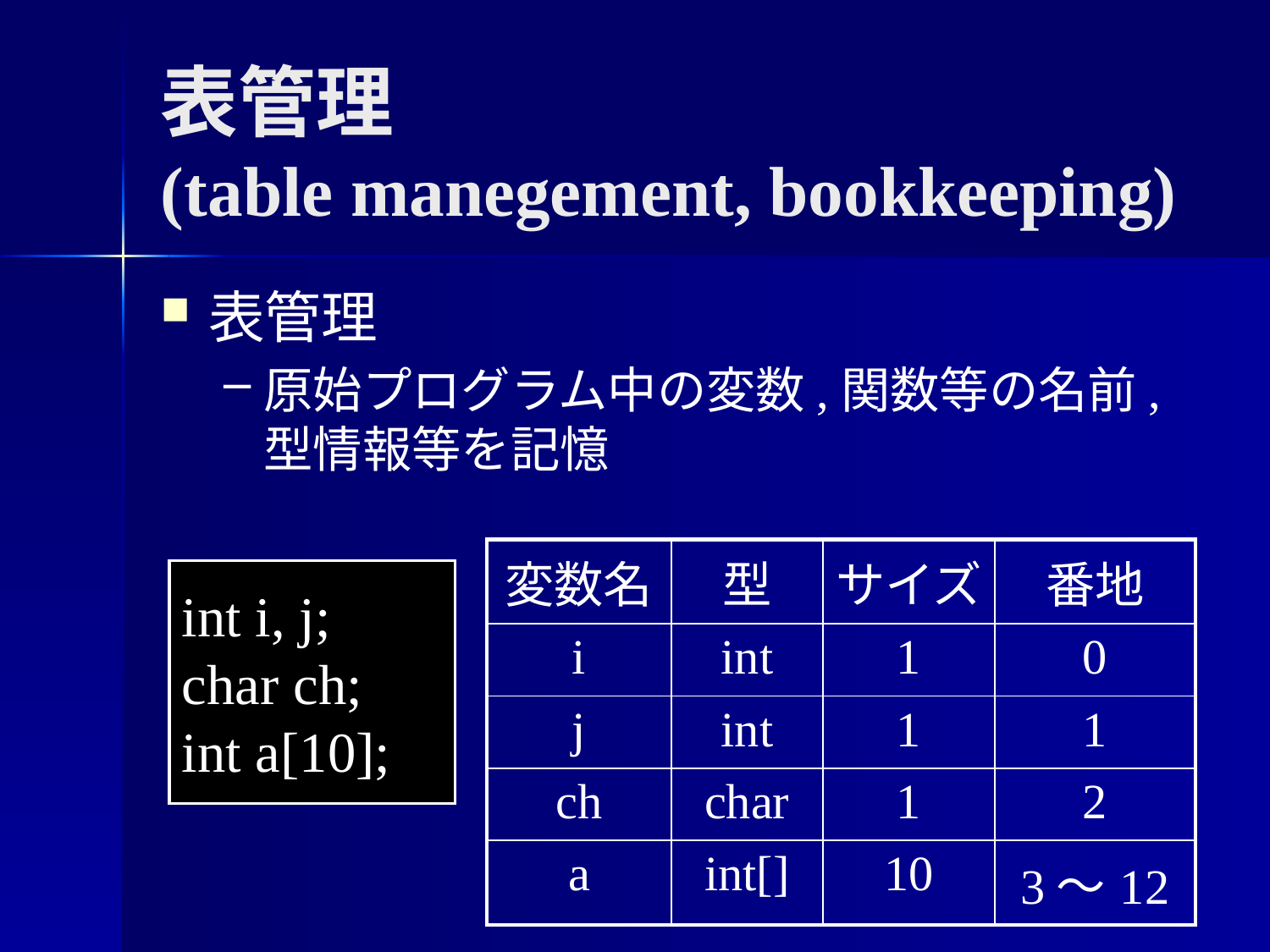

# 表管理 (table manegement, bookkeeping)
表管理
原始プログラム中の変数,関数等の名前,型情報等を記憶
| 変数名 | 型 | サイズ | 番地 |
| --- | --- | --- | --- |
| i | int | 1 | 0 |
| j | int | 1 | 1 |
| ch | char | 1 | 2 |
| a | int[] | 10 | 3～12 |
int i, j;
char ch;
int a[10];